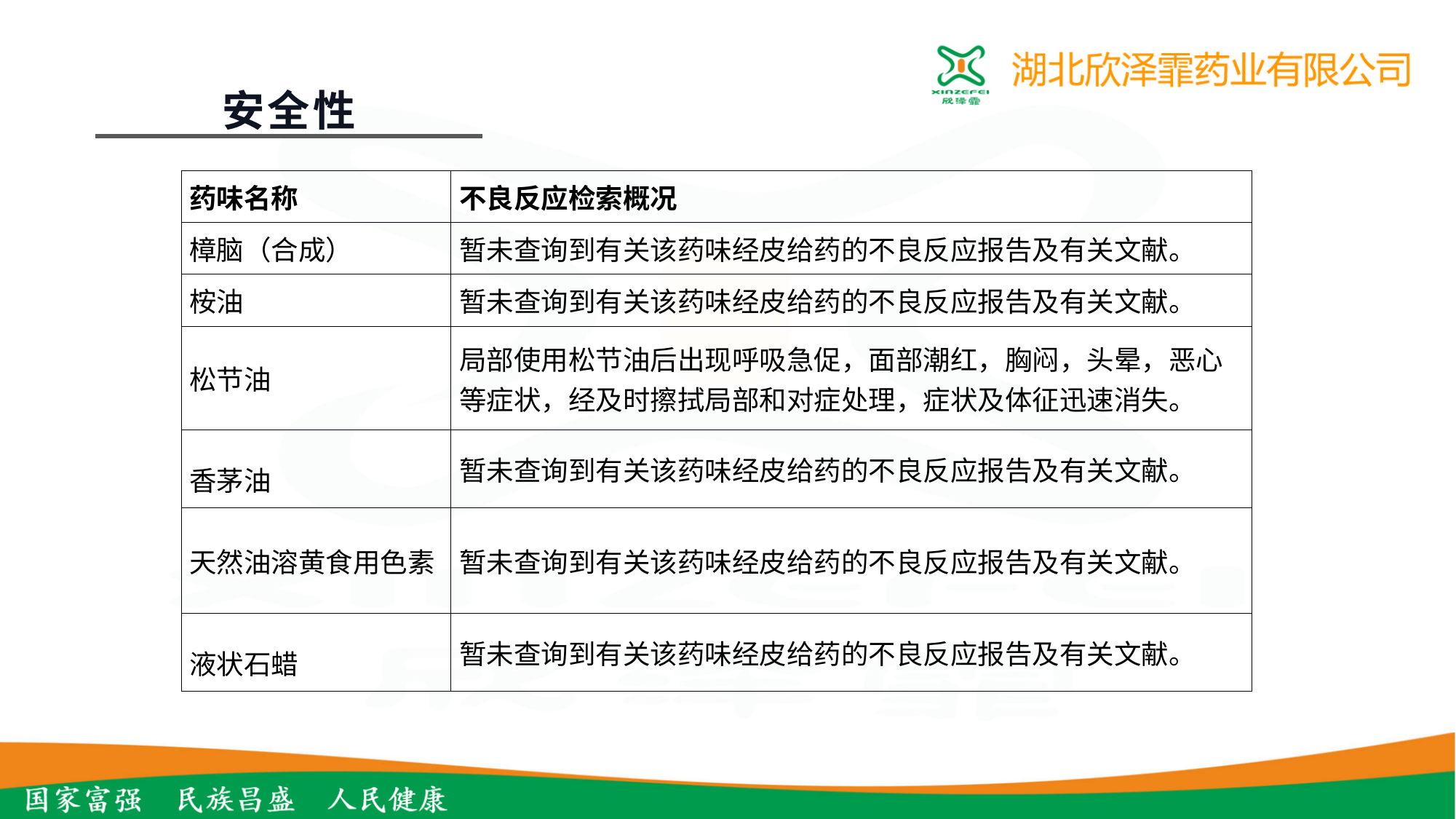

安全性
| 药味名称 | 不良反应检索概况 |
| --- | --- |
| 樟脑（合成） | 暂未查询到有关该药味经皮给药的不良反应报告及有关文献。 |
| 桉油 | 暂未查询到有关该药味经皮给药的不良反应报告及有关文献。 |
| 松节油 | 局部使用松节油后出现呼吸急促，面部潮红，胸闷，头晕，恶心等症状，经及时擦拭局部和对症处理，症状及体征迅速消失。 |
| 香茅油 | 暂未查询到有关该药味经皮给药的不良反应报告及有关文献。 |
| 天然油溶黄食用色素 | 暂未查询到有关该药味经皮给药的不良反应报告及有关文献。 |
| 液状石蜡 | 暂未查询到有关该药味经皮给药的不良反应报告及有关文献。 |